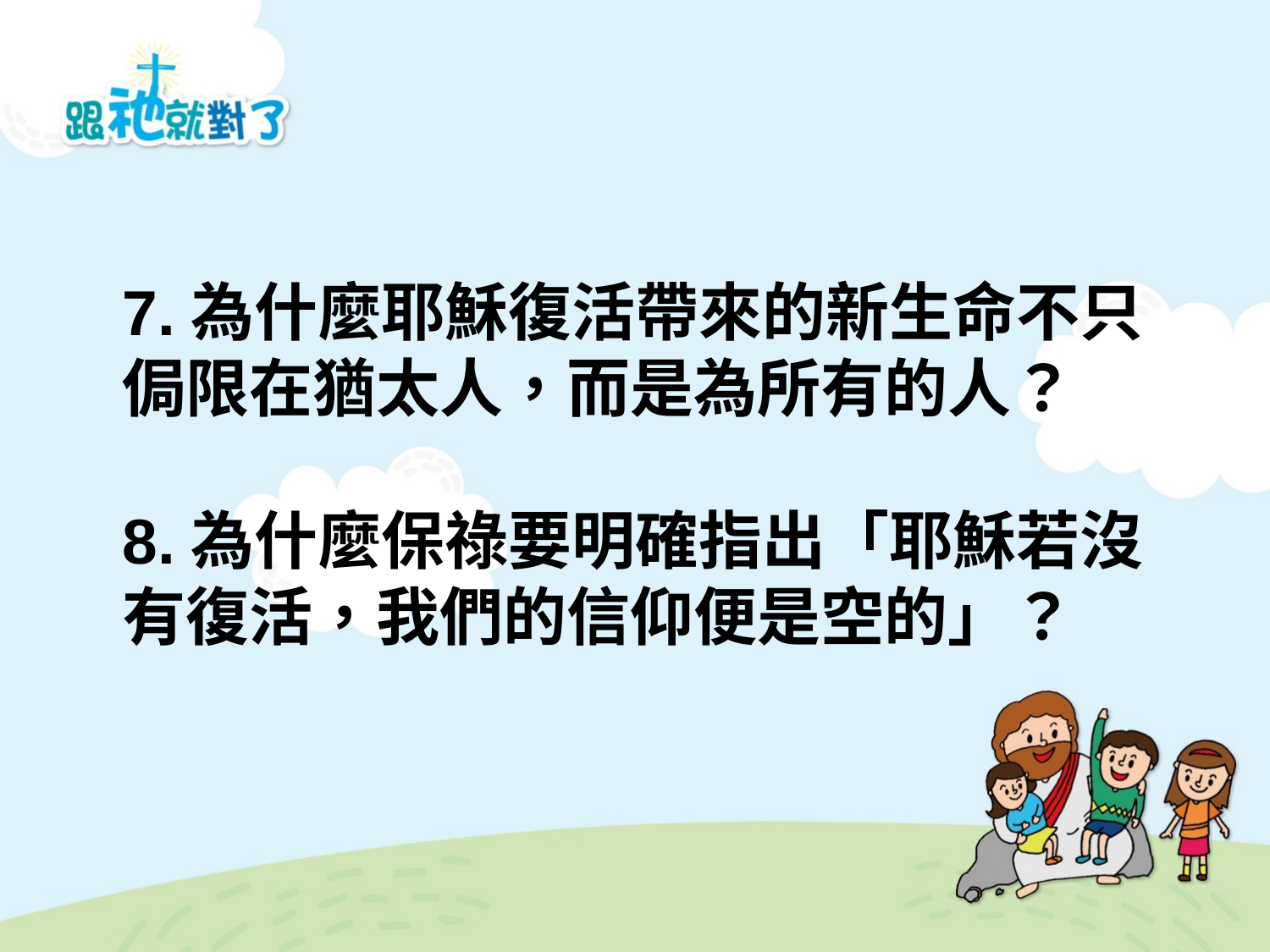

7.為什麼耶穌復活帶來的新生命不只侷限在猶太人，而是為所有的人？

8.為什麼保祿要明確指出「耶穌若沒有復活，我們的信仰便是空的」？